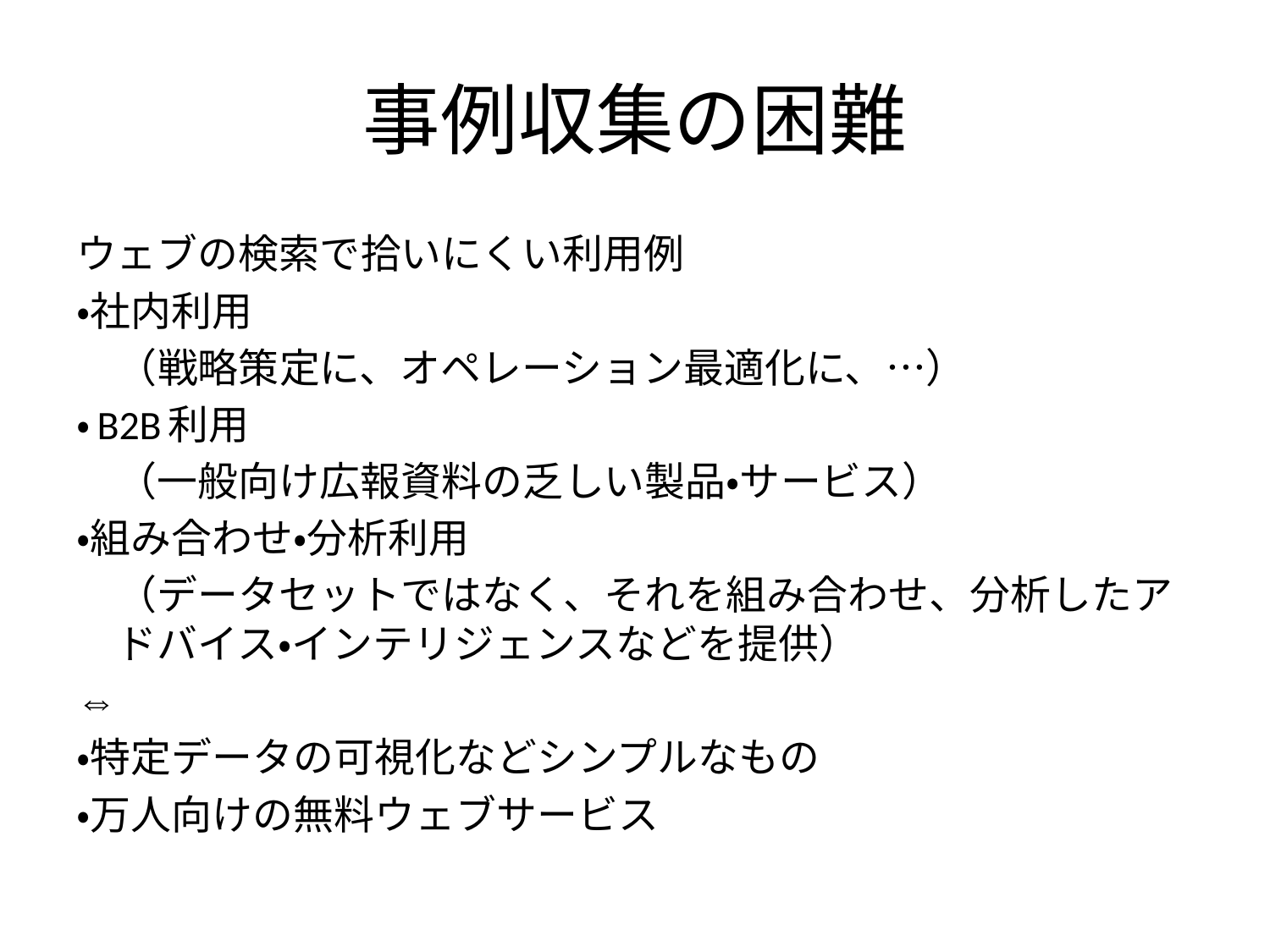

# 事例収集の困難
ウェブの検索で拾いにくい利用例
・社内利用
　（戦略策定に、オペレーション最適化に、…）
・B2B利用
　（一般向け広報資料の乏しい製品・サービス）
・組み合わせ・分析利用
　（データセットではなく、それを組み合わせ、分析したアドバイス・インテリジェンスなどを提供）
⇔
・特定データの可視化などシンプルなもの
・万人向けの無料ウェブサービス